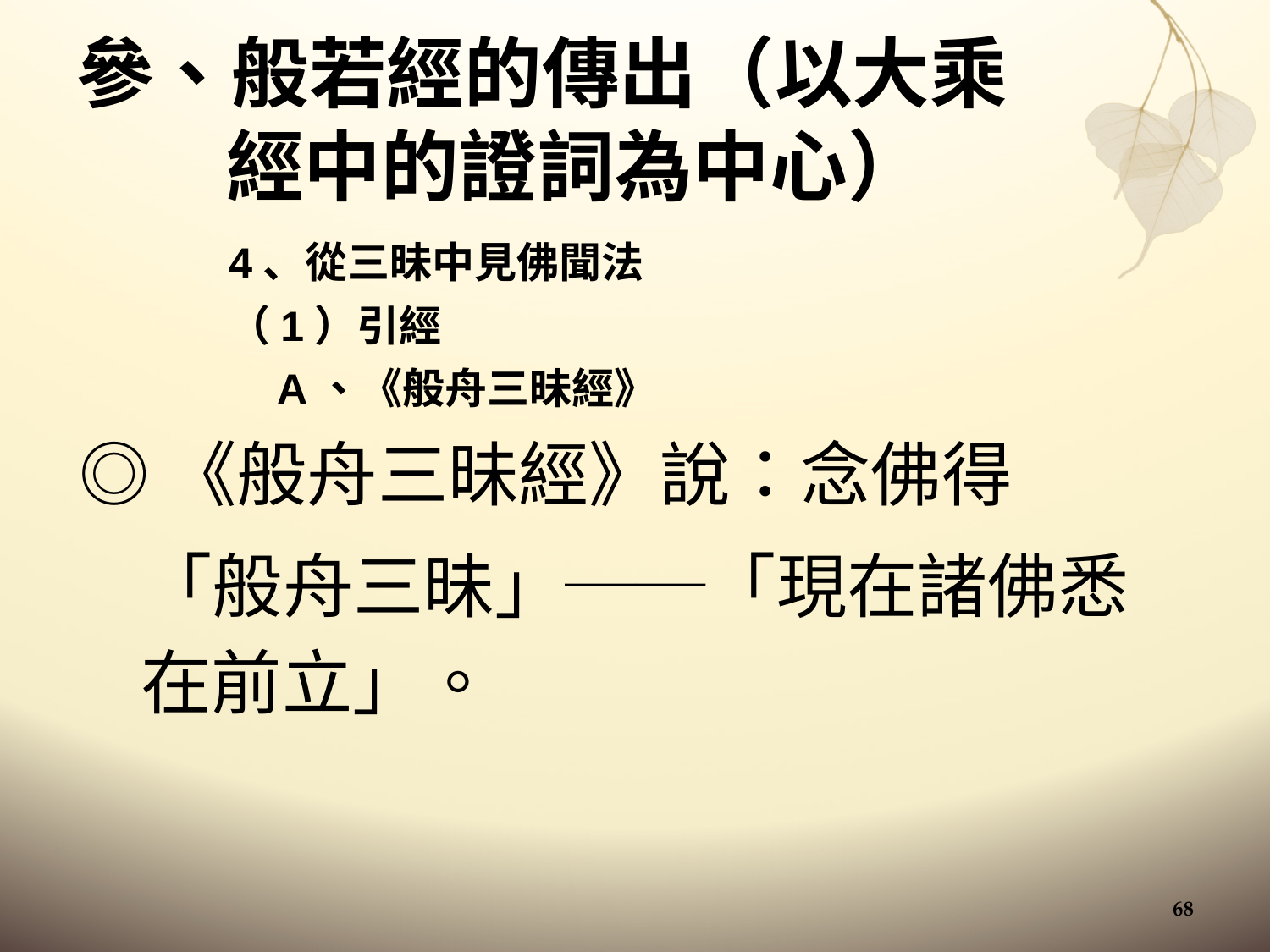

# 參、般若經的傳出（以大乘經中的證詞為中心）
4、從三昧中見佛聞法
（1）引經
A、《般舟三昧經》
◎《般舟三昧經》說：念佛得
「般舟三昧」──「現在諸佛悉在前立」。
68